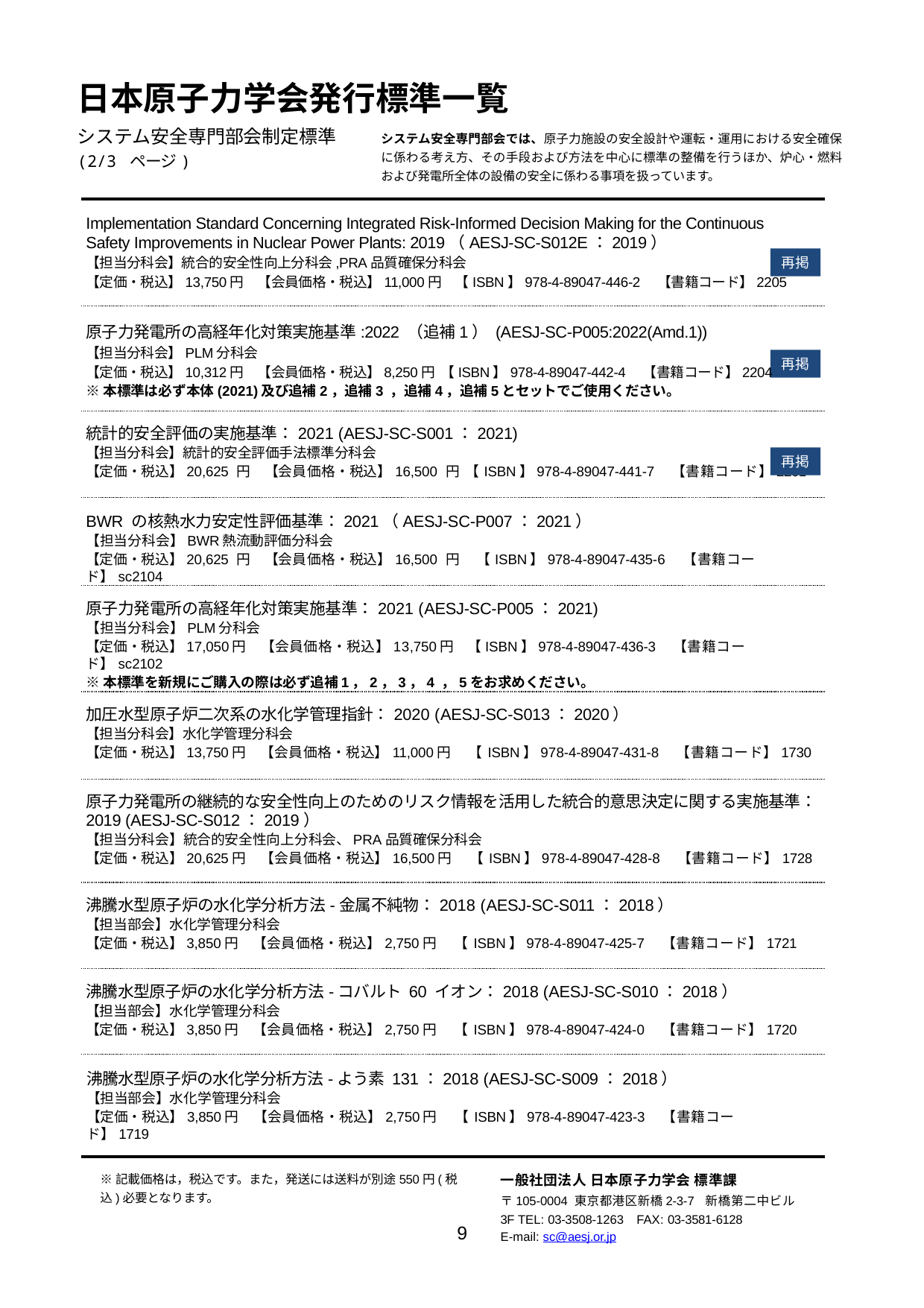

日本原子力学会発行標準一覧
システム安全専門部会制定標準
(2/3 ページ)
システム安全専門部会では、原子力施設の安全設計や運転・運用における安全確保に係わる考え方、その手段および方法を中心に標準の整備を行うほか、炉心・燃料および発電所全体の設備の安全に係わる事項を扱っています。

Implementation Standard Concerning Integrated Risk-Informed Decision Making for the Continuous Safety Improvements in Nuclear Power Plants: 2019（AESJ-SC-S012E：2019）
【担当分科会】統合的安全性向上分科会,PRA品質確保分科会
【定価・税込】13,750円　【会員価格・税込】11,000円　【ISBN】978-4-89047-446-2　【書籍コード】2205
再掲

原子力発電所の高経年化対策実施基準:2022 （追補1） (AESJ-SC-P005:2022(Amd.1))
【担当分科会】PLM分科会
【定価・税込】10,312円　【会員価格・税込】8,250円  【ISBN】978-4-89047-442-4　【書籍コード】2204
※本標準は必ず本体(2021)及び追補2，追補3 ，追補4，追補5とセットでご使用ください。
再掲

統計的安全評価の実施基準：2021 (AESJ-SC-S001：2021)
【担当分科会】統計的安全評価手法標準分科会
【定価・税込】20,625 円　【会員価格・税込】16,500 円 【ISBN】978-4-89047-441-7　【書籍コード】2201
再掲

BWR の核熱水力安定性評価基準：2021（AESJ-SC-P007：2021）
【担当分科会】BWR熱流動評価分科会
【定価・税込】20,625 円　【会員価格・税込】16,500 円　【ISBN】978-4-89047-435-6　【書籍コード】sc2104

原子力発電所の高経年化対策実施基準：2021 (AESJ-SC-P005：2021)
【担当分科会】PLM分科会
【定価・税込】17,050円　【会員価格・税込】13,750円　【ISBN】978-4-89047-436-3　【書籍コード】sc2102
※本標準を新規にご購入の際は必ず追補1，2，3，4 ，5をお求めください。

加圧水型原子炉二次系の水化学管理指針：2020 (AESJ-SC-S013：2020）
【担当分科会】水化学管理分科会
【定価・税込】13,750円　【会員価格・税込】11,000円　【ISBN】978-4-89047-431-8　【書籍コード】1730

原子力発電所の継続的な安全性向上のためのリスク情報を活用した統合的意思決定に関する実施基準：2019 (AESJ-SC-S012：2019）
【担当分科会】統合的安全性向上分科会、PRA品質確保分科会
【定価・税込】20,625円　【会員価格・税込】16,500円　【ISBN】978-4-89047-428-8　【書籍コード】1728

沸騰水型原子炉の水化学分析方法-金属不純物：2018 (AESJ-SC-S011：2018）
【担当部会】水化学管理分科会
【定価・税込】3,850円　【会員価格・税込】2,750円　【ISBN】978-4-89047-425-7　【書籍コード】1721

沸騰水型原子炉の水化学分析方法-コバルト 60 イオン：2018 (AESJ-SC-S010：2018）
【担当部会】水化学管理分科会
【定価・税込】3,850円　【会員価格・税込】2,750円　【ISBN】978-4-89047-424-0　【書籍コード】1720

沸騰水型原子炉の水化学分析方法-よう素 131：2018 (AESJ-SC-S009：2018）
【担当部会】水化学管理分科会
【定価・税込】3,850円　【会員価格・税込】2,750円　【ISBN】978-4-89047-423-3　【書籍コード】1719

※記載価格は，税込です。また，発送には送料が別途550円(税込)必要となります。
一般社団法人 日本原子力学会 標準課
〒105-0004 東京都港区新橋2-3-7  新橋第二中ビル3F TEL: 03-3508-1263  FAX: 03-3581-6128
E-mail: sc@aesj.or.jp
9